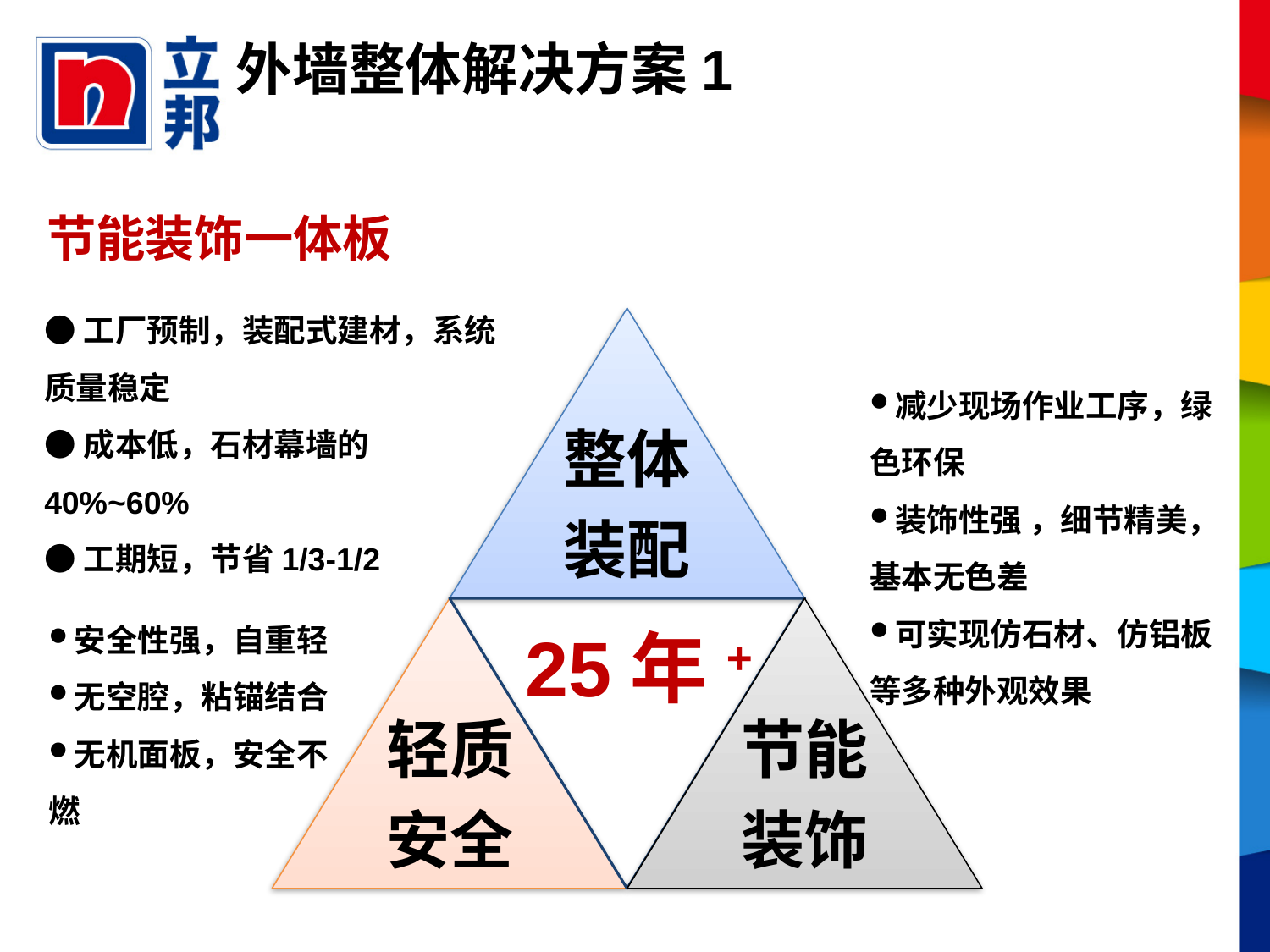

外墙整体解决方案1
节能装饰一体板
●工厂预制，装配式建材，系统质量稳定
●成本低，石材幕墙的40%~60%
●工期短，节省1/3-1/2

整体
装配

轻质
安全
节能
装饰
减少现场作业工序，绿色环保
装饰性强 ，细节精美，基本无色差
可实现仿石材、仿铝板等多种外观效果
安全性强，自重轻
无空腔，粘锚结合
无机面板，安全不燃
25年+